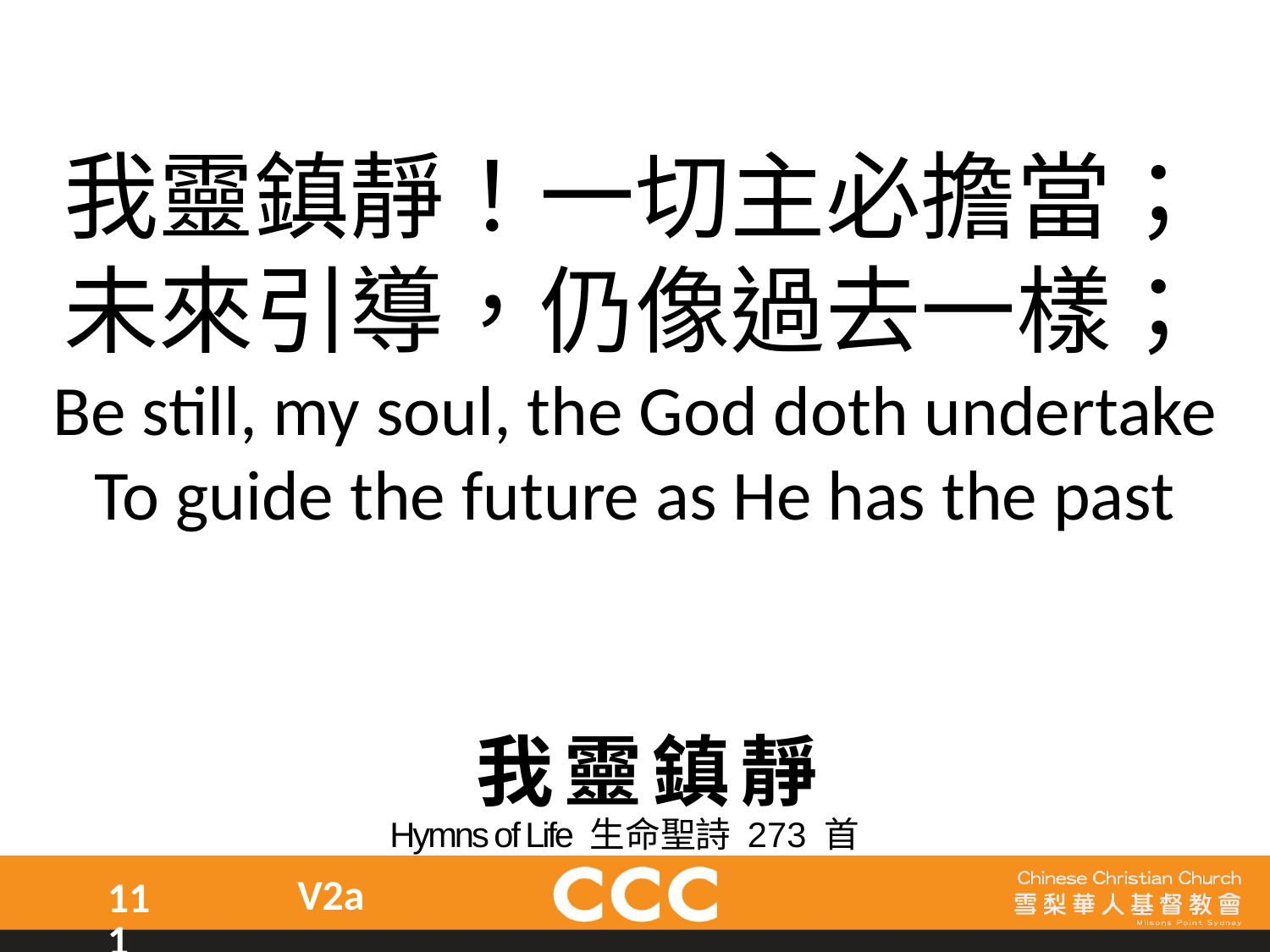

我靈鎮靜！一切主必擔當；
未來引導，仍像過去一樣；
Be still, my soul, the God doth undertake
To guide the future as He has the past
我靈鎮靜
Hymns of Life 生命聖詩 273 首
V2a
111